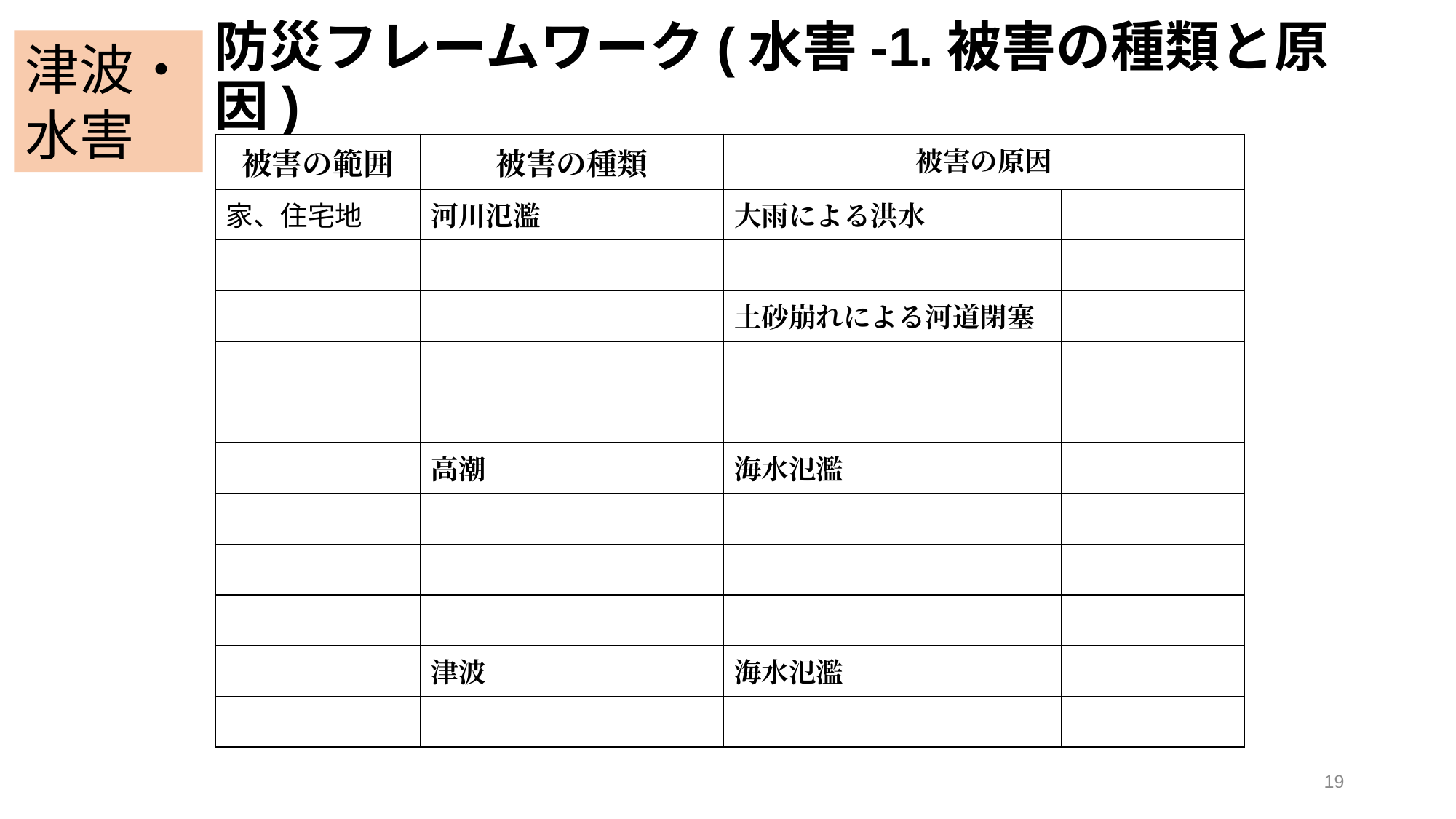

# 防災フレームワーク(水害-1.被害の種類と原因)
津波・水害
| 被害の範囲 | 被害の種類 | 被害の原因 |  |
| --- | --- | --- | --- |
| 家、住宅地 | 河川氾濫 | 大雨による洪水 |  |
|  |  |  |  |
|  |  | 土砂崩れによる河道閉塞 |  |
|  |  |  |  |
|  |  |  |  |
|  | 高潮 | 海水氾濫 |  |
|  |  |  |  |
|  |  |  |  |
|  |  |  |  |
|  | 津波 | 海水氾濫 |  |
|  |  |  |  |
19